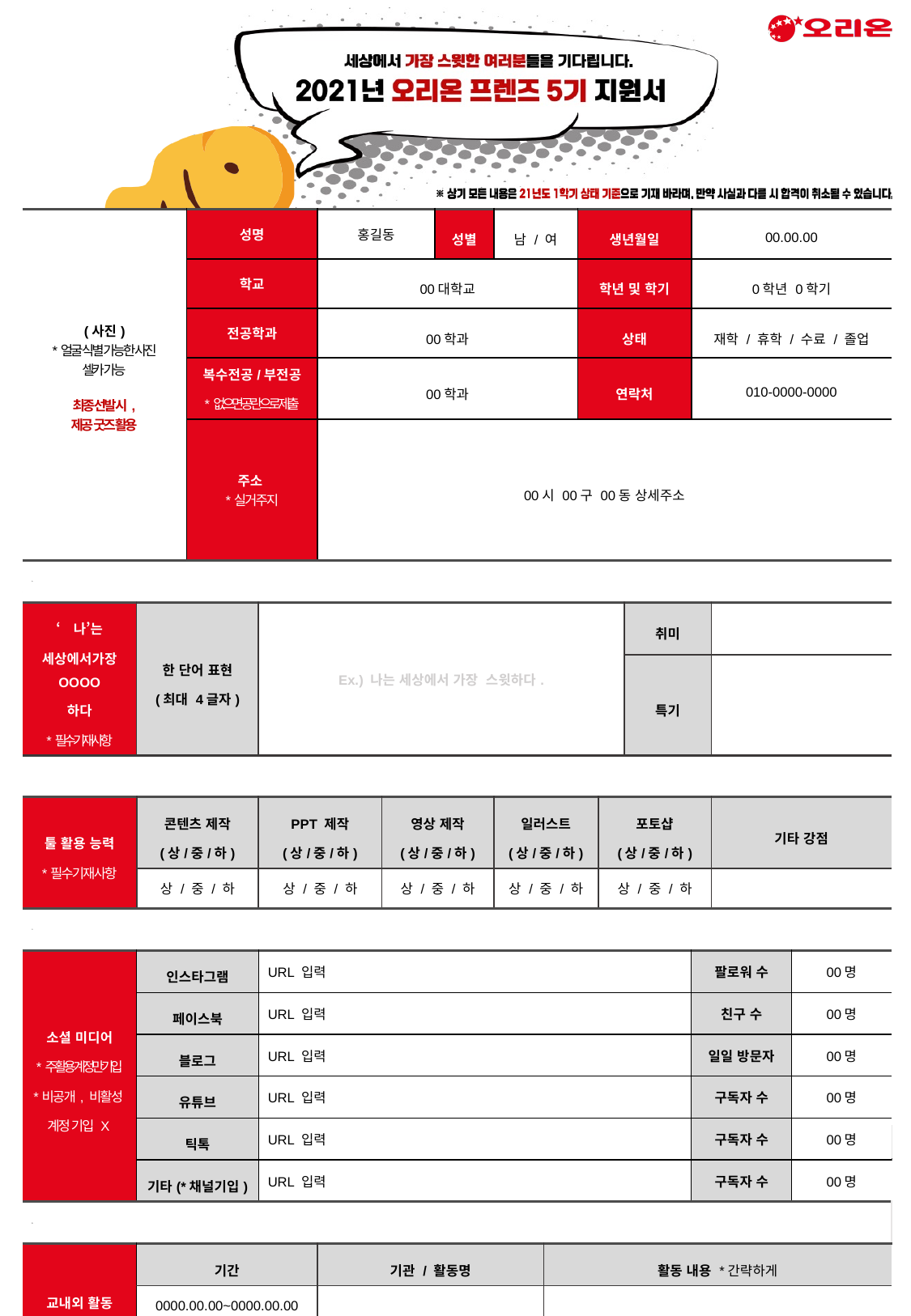

| (사진) \*얼굴 식별 가능한 사진 셀카 가능 최종 선발 시, 제공 굿즈 활용 |  | 성명 |  | 홍길동 |  |  | 성별 | 남 / 여 |  | 생년월일 |  |  |  | 00.00.00 |  |  |  |
| --- | --- | --- | --- | --- | --- | --- | --- | --- | --- | --- | --- | --- | --- | --- | --- | --- | --- |
|  |  | 학교 |  | 00대학교 |  |  |  |  |  | 학년 및 학기 |  |  |  | 0학년 0학기 |  |  |  |
|  |  | 전공학과 |  | 00학과 |  |  |  |  |  | 상태 |  |  |  | 재학 / 휴학 / 수료 / 졸업 |  |  |  |
|  |  | 복수전공/부전공 \* 없으면 공란으로 제출 |  | 00학과 |  |  |  |  |  | 연락처 |  |  |  | 010-0000-0000 |  |  |  |
|  |  | 주소 \*실거주지 |  | 00시 00구 00동 상세주소 |  |  |  |  |  |  |  |  |  |  |  |  |  |
| 5 |  |  |  |  |  |  |  |  |  |  |  |  |  |  |  |  |  |
| ‘나’는 세상에서가장 OOOO 하다 \*필수기재사항 | 한 단어 표현 (최대 4글자) |  | Ex.) 나는 세상에서 가장 스윗하다. |  |  |  |  |  |  |  |  | 취미 |  |  |  |  |  |
|  |  |  |  |  |  |  |  |  |  |  |  | 특기 |  |  |  |  |  |
|  |  |  |  |  |  |  |  |  |  |  |  |  |  |  |  |  |  |
| 툴 활용 능력 \*필수기재사항 | 콘텐츠 제작 (상/중/하) |  | PPT 제작 (상/중/하) |  |  | 영상 제작 (상/중/하) |  | 일러스트 (상/중/하) |  |  | 포토샵 (상/중/하) |  |  |  | 기타 강점 |  |  |
|  | 상 / 중 / 하 |  | 상 / 중 / 하 |  |  | 상 / 중 / 하 |  | 상 / 중 / 하 |  |  | 상 / 중 / 하 |  |  |  |  |  |  |
| 0 |  |  |  |  |  |  |  |  |  |  |  |  |  |  |  |  |  |
| 소셜 미디어 \* 주 활용 계정만 기입 \*비공개, 비활성 계정 기입 X | 인스타그램 |  | URL 입력 |  |  |  |  |  |  |  |  |  |  | 팔로워 수 |  |  | 00명 |
|  | 페이스북 |  | URL 입력 |  |  |  |  |  |  |  |  |  |  | 친구 수 |  |  | 00명 |
|  | 블로그 |  | URL 입력 |  |  |  |  |  |  |  |  |  |  | 일일 방문자 |  |  | 00명 |
|  | 유튜브 |  | URL 입력 |  |  |  |  |  |  |  |  |  |  | 구독자 수 |  |  | 00명 |
|  | 틱톡 |  | URL 입력 |  |  |  |  |  |  |  |  |  |  | 구독자 수 |  |  | 00명 |
|  | 기타(\*채널기입) |  | URL 입력 |  |  |  |  |  |  |  |  |  |  | 구독자 수 |  |  | 00명 |
| 0 |  |  |  |  |  |  |  |  |  |  |  |  |  |  |  |  |  |
| 교내외 활동 \* 필수기재사항 X최대 3개 기입 | 기간 |  |  | 기관 / 활동명 |  |  |  |  | 활동 내용 \*간략하게 |  |  |  |  |  |  |  |  |
|  | 0000.00.00~0000.00.00 |  |  |  |  |  |  |  |  |  |  |  |  |  |  |  |  |
|  |  |  |  |  |  |  |  |  |  |  |  |  |  |  |  |  |  |
|  |  |  |  |  |  |  |  |  |  |  |  |  |  |  |  |  |  |
|  |  |  |  |  |  |  |  |  |  |  |  |  |  |  |  |  |  |
| 수상 경력 \* 필수기재사항 X최대 2개 기입 | 대회 명 |  |  |  | 내용 |  |  |  |  |  |  |  | 분야 및 상격 |  |  | 수상 일자 |  |
|  |  |  |  |  |  |  |  |  |  |  |  |  |  |  |  | 0000.00.00 |  |
|  |  |  |  |  |  |  |  |  |  |  |  |  |  |  |  |  |  |
1